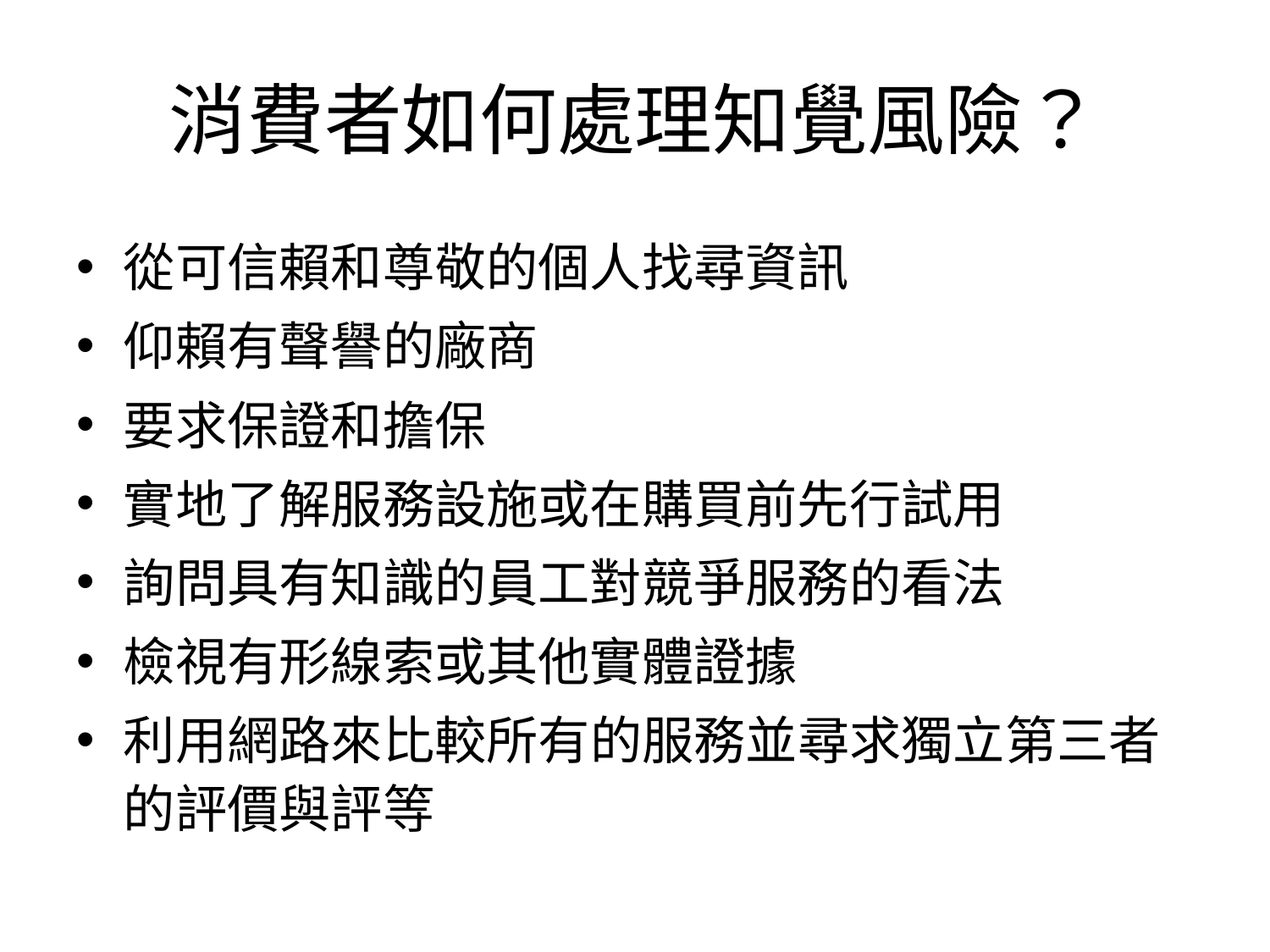

# 消費者如何處理知覺風險？
從可信賴和尊敬的個人找尋資訊
仰賴有聲譽的廠商
要求保證和擔保
實地了解服務設施或在購買前先行試用
詢問具有知識的員工對競爭服務的看法
檢視有形線索或其他實體證據
利用網路來比較所有的服務並尋求獨立第三者的評價與評等